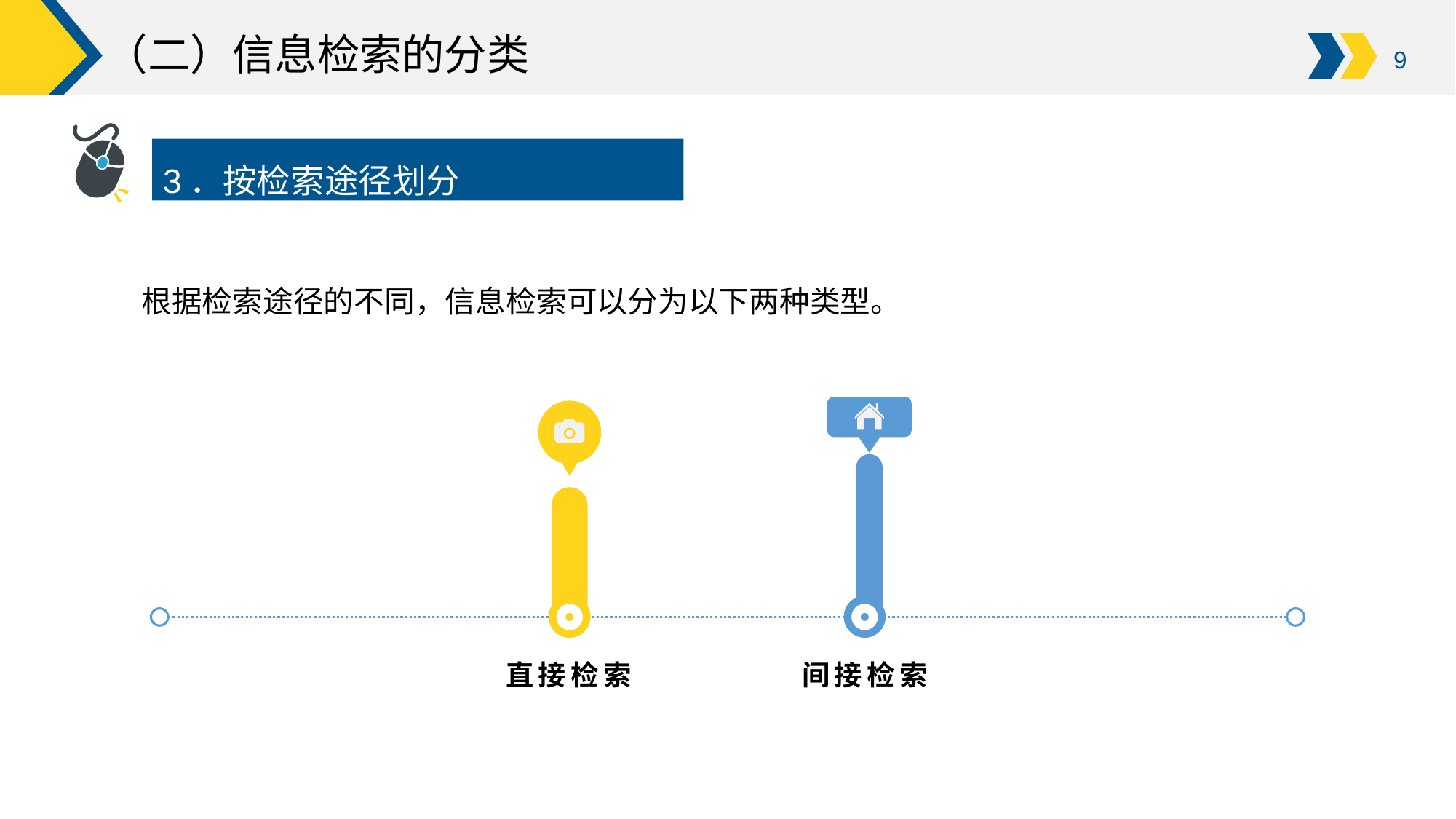

# （二）信息检索的分类

3．按检索途径划分
根据检索途径的不同，信息检索可以分为以下两种类型。

直接检索
间接检索